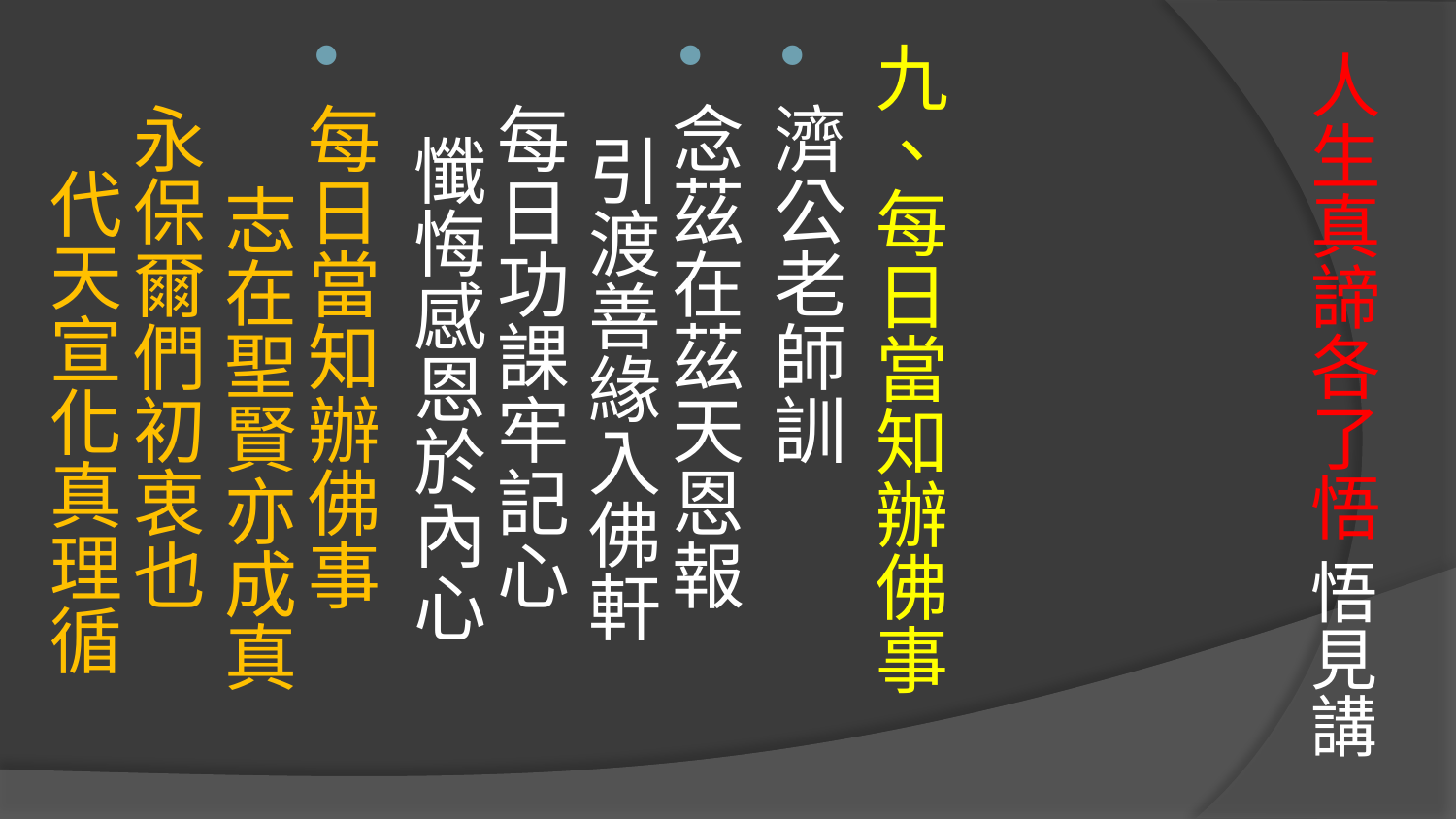

九、每日當知辦佛事
濟公老師訓
念茲在茲天恩報             引渡善緣入佛軒
每日功課牢記心             懺悔感恩於內心
每日當知辦佛事                志在聖賢亦成真
永保爾們初衷也               代天宣化真理循
# 人生真諦各了悟 悟見講